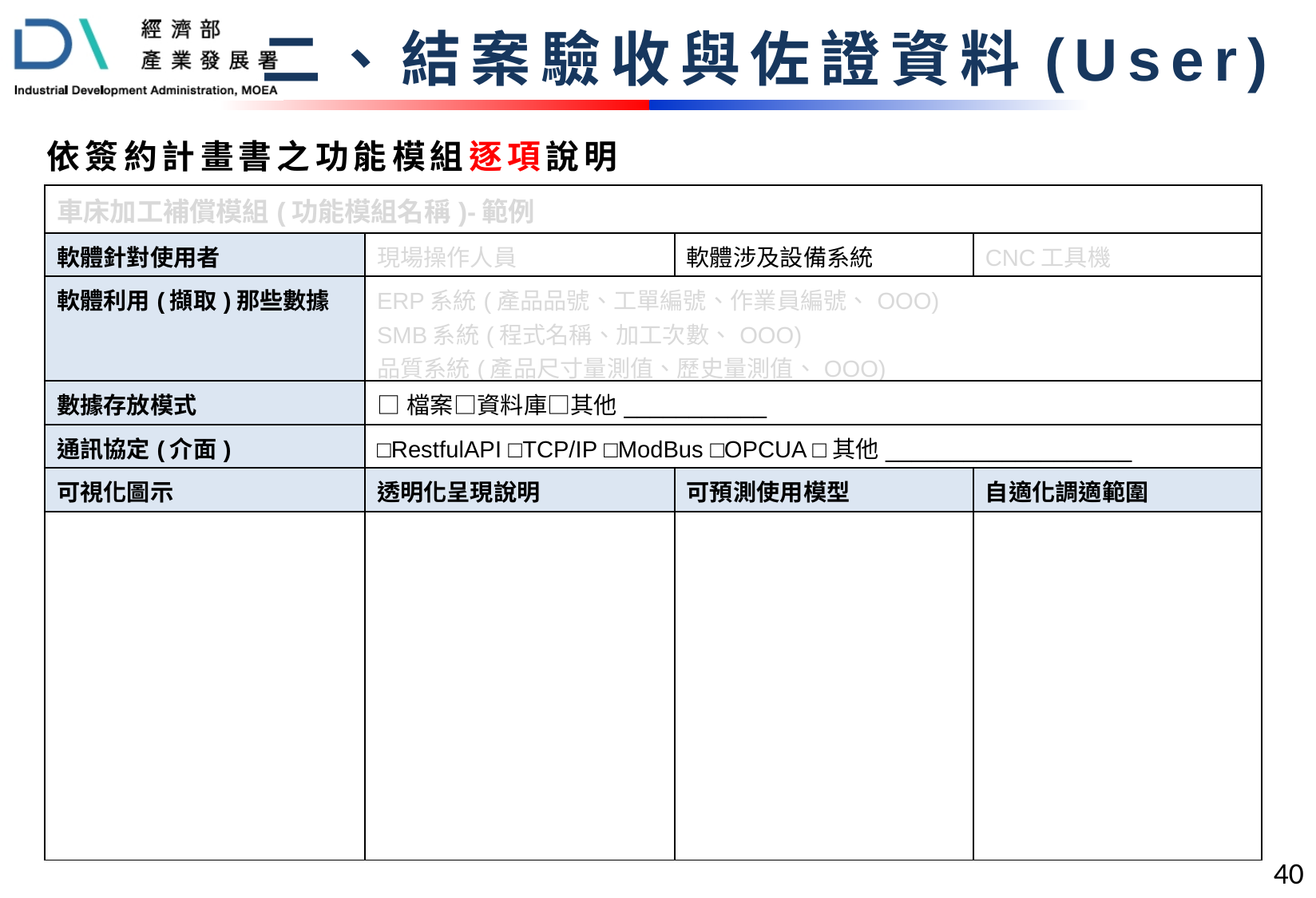

二、結案驗收與佐證資料(User)

依簽約計畫書之功能模組逐項說明
| 車床加工補償模組(功能模組名稱)-範例 |  |  |  |
| --- | --- | --- | --- |
| 軟體針對使用者 | 現場操作人員 | 軟體涉及設備系統 | CNC工具機 |
| 軟體利用(擷取)那些數據 | ERP系統(產品品號、工單編號、作業員編號、OOO) SMB系統(程式名稱、加工次數、OOO) 品質系統(產品尺寸量測值、歷史量測值、OOO) |  |  |
| 數據存放模式 | □檔案□資料庫□其他\_\_\_\_\_\_\_\_\_\_\_ |  |  |
| 通訊協定(介面) | □RestfulAPI □TCP/IP □ModBus □OPCUA □其他\_\_\_\_\_\_\_\_\_\_\_\_\_\_\_\_\_\_\_ |  |  |
| 可視化圖示 | 透明化呈現說明 | 可預測使用模型 | 自適化調適範圍 |
|  |  |  |  |